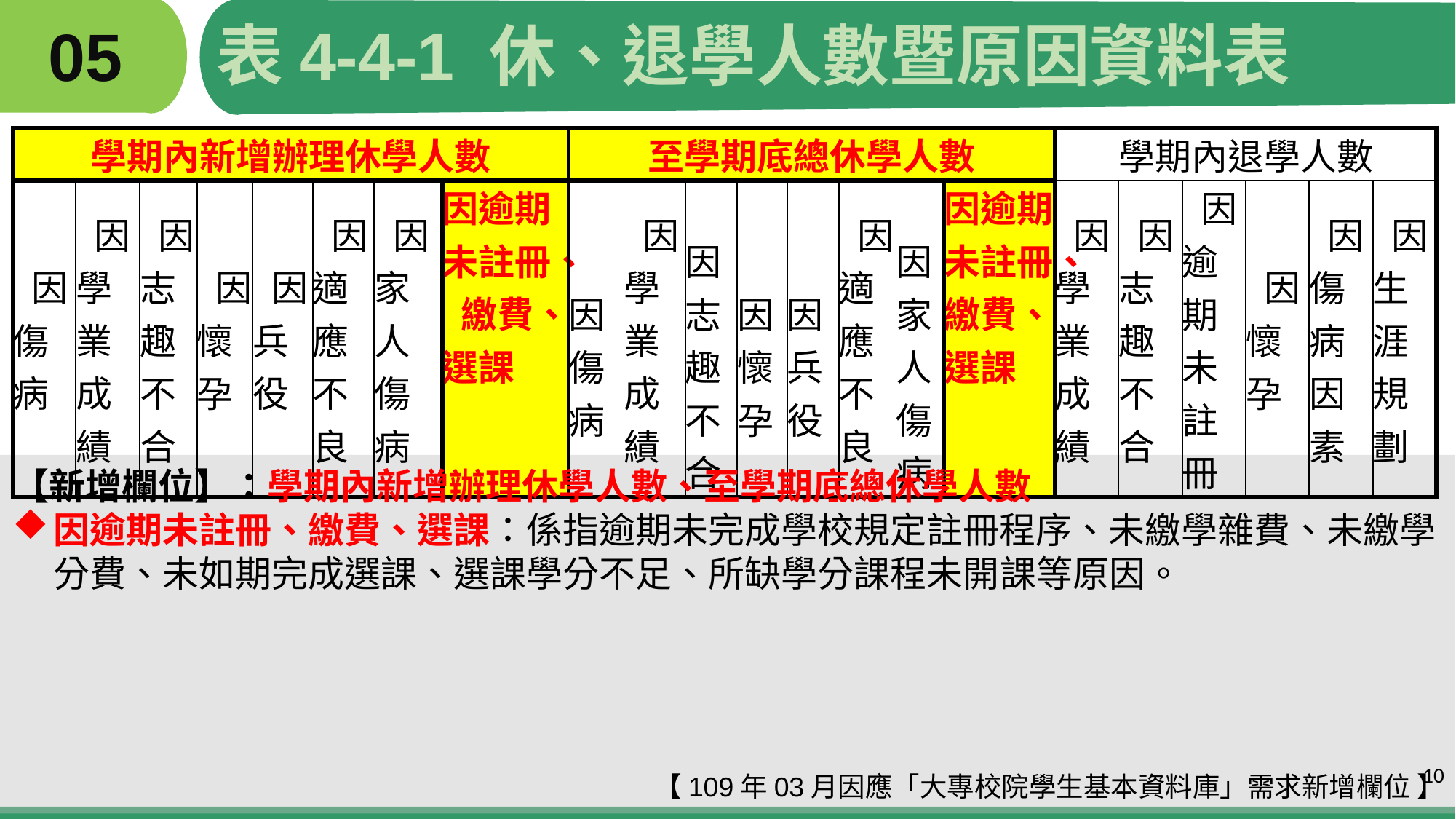

表4-4-1 休、退學人數暨原因資料表
# 05
| 學期內新增辦理休學人數 |  |  |  |  |  |  |  | 至學期底總休學人數 |  |  |  |  |  |  |  | 學期內退學人數 |  |  |  |  |  |
| --- | --- | --- | --- | --- | --- | --- | --- | --- | --- | --- | --- | --- | --- | --- | --- | --- | --- | --- | --- | --- | --- |
| 因傷病 | 因學業成績 | 因志趣不合 | 因懷孕 | 因兵役 | 因適應不良 | 因家人傷病 | 因逾期未註冊、 繳費、選課 | 因傷病 | 因學業成績 | 因志趣不合 | 因懷孕 | 因兵役 | 因適應不良 | 因家人傷病 | 因逾期未註冊、 繳費、選課 | 因學業成績 | 因志趣不合 | 因逾期未註冊 | 因懷孕 | 因傷病因素 | 因生涯規劃 |
【新增欄位】：學期內新增辦理休學人數、至學期底總休學人數
因逾期未註冊、繳費、選課：係指逾期未完成學校規定註冊程序、未繳學雜費、未繳學分費、未如期完成選課、選課學分不足、所缺學分課程未開課等原因。

【109年03月因應「大專校院學生基本資料庫」需求新增欄位 】

10